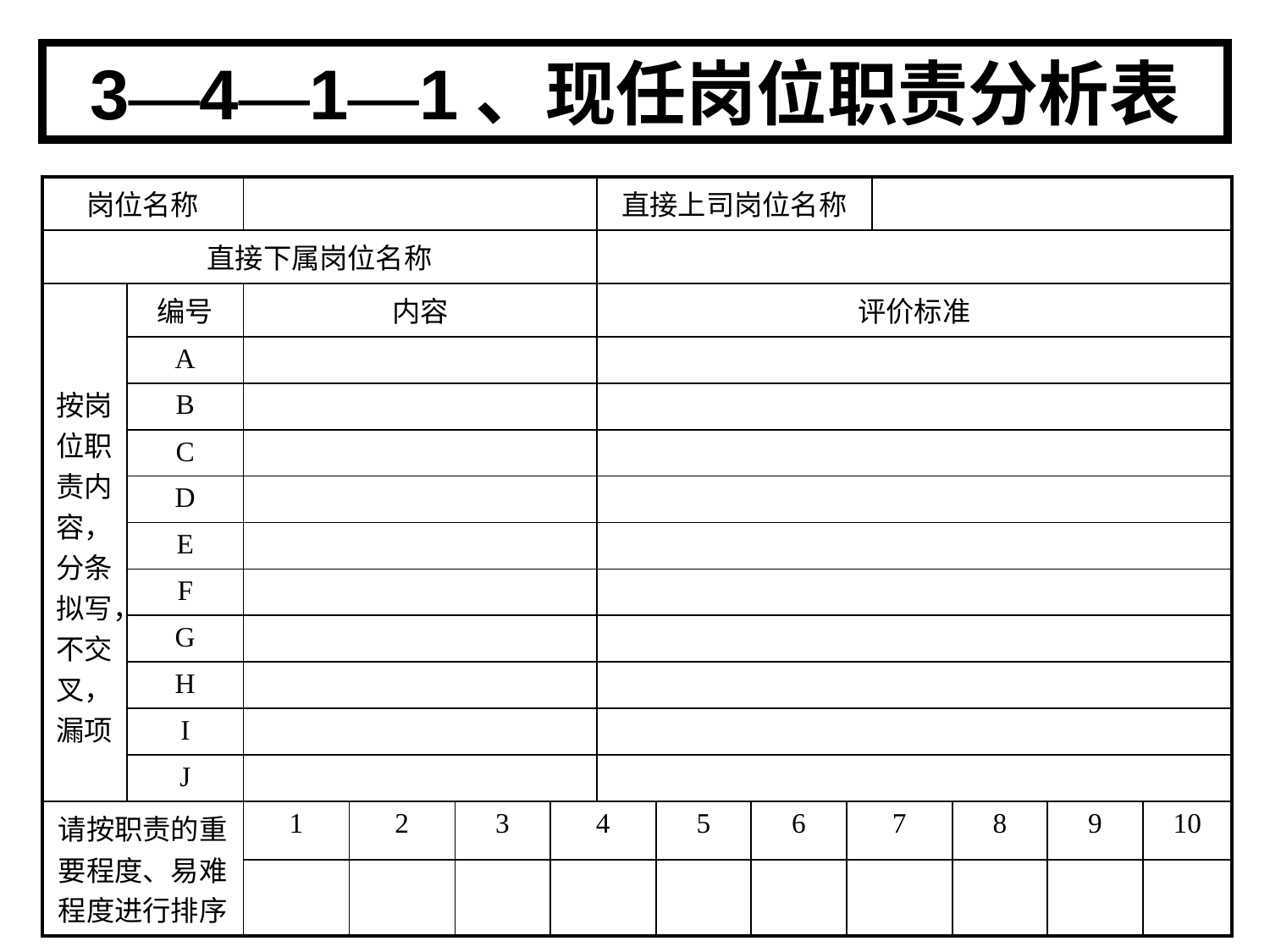

3—4—1—1、现任岗位职责分析表
| 岗位名称 |  |  |  |  |  | 直接上司岗位名称 |  |  |  |  |  |  |  |
| --- | --- | --- | --- | --- | --- | --- | --- | --- | --- | --- | --- | --- | --- |
| 直接下属岗位名称 |  |  |  |  |  |  |  |  |  |  |  |  |  |
| 按岗位职责内容，分条拟写，不交叉，漏项 | 编号 | 内容 |  |  |  | 评价标准 |  |  |  |  |  |  |  |
|  | A |  |  |  |  |  |  |  |  |  |  |  |  |
|  | B |  |  |  |  |  |  |  |  |  |  |  |  |
|  | C |  |  |  |  |  |  |  |  |  |  |  |  |
|  | D |  |  |  |  |  |  |  |  |  |  |  |  |
|  | E |  |  |  |  |  |  |  |  |  |  |  |  |
|  | F |  |  |  |  |  |  |  |  |  |  |  |  |
|  | G |  |  |  |  |  |  |  |  |  |  |  |  |
|  | H |  |  |  |  |  |  |  |  |  |  |  |  |
|  | I |  |  |  |  |  |  |  |  |  |  |  |  |
|  | J |  |  |  |  |  |  |  |  |  |  |  |  |
| 请按职责的重要程度、易难程度进行排序 |  | 1 | 2 | 3 | 4 |  | 5 | 6 | 7 |  | 8 | 9 | 10 |
|  |  |  |  |  |  |  |  |  |  |  |  |  |  |